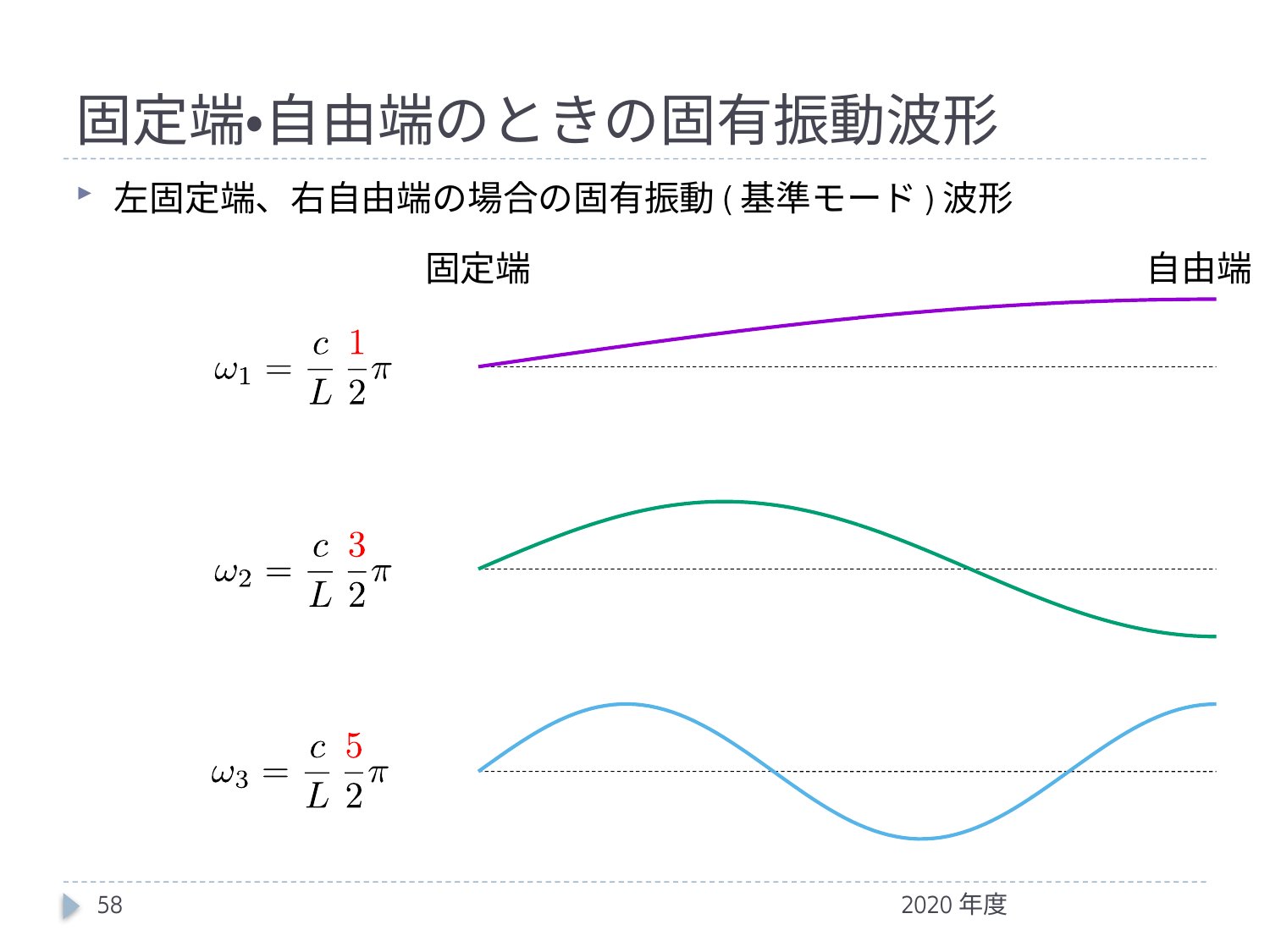

# 固定端・自由端のときの固有振動波形
左固定端、右自由端の場合の固有振動(基準モード)波形
固定端
自由端

58
2020年度